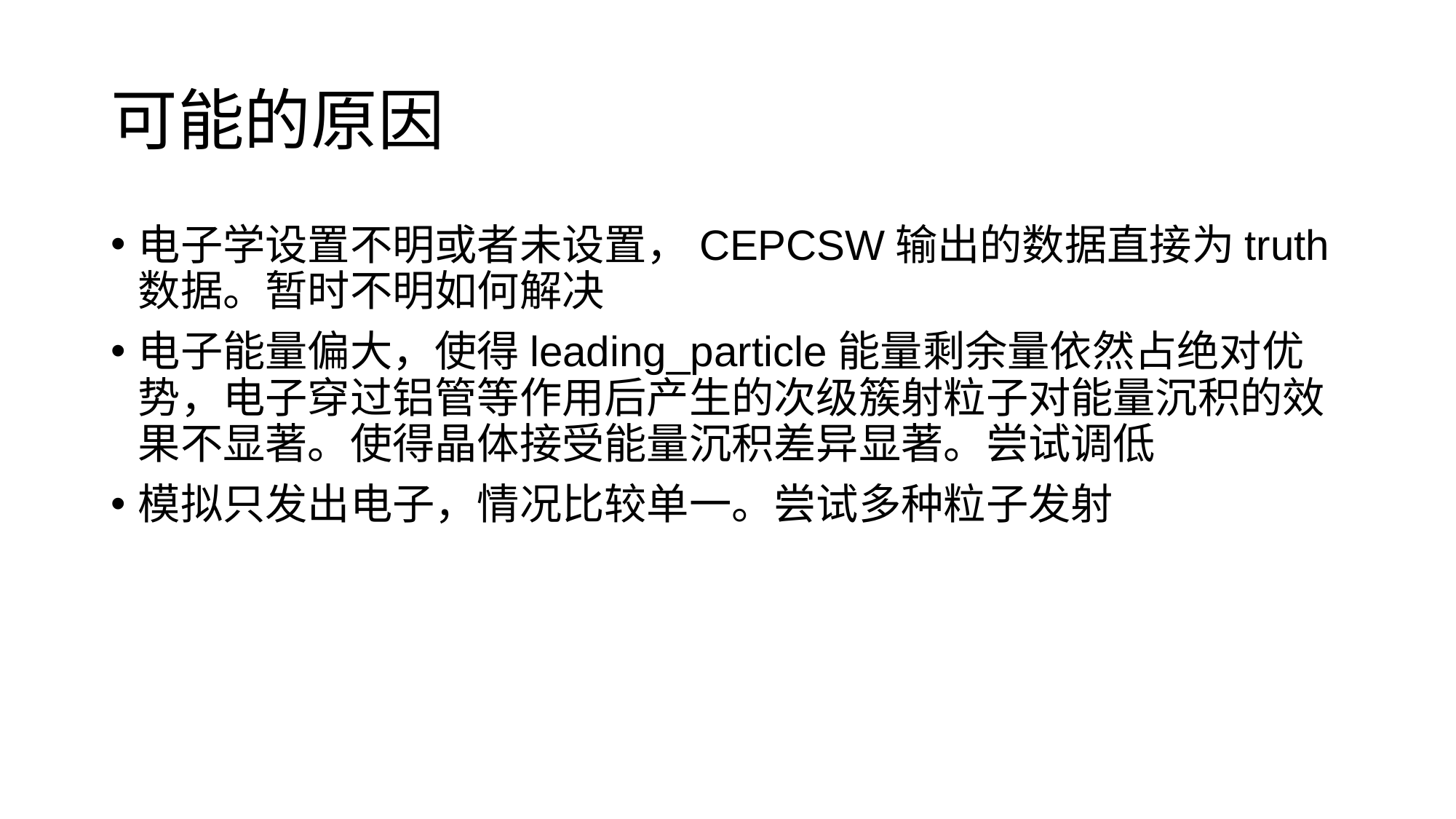

# 可能的原因
电子学设置不明或者未设置，CEPCSW输出的数据直接为truth数据。暂时不明如何解决
电子能量偏大，使得leading_particle能量剩余量依然占绝对优势，电子穿过铝管等作用后产生的次级簇射粒子对能量沉积的效果不显著。使得晶体接受能量沉积差异显著。尝试调低
模拟只发出电子，情况比较单一。尝试多种粒子发射